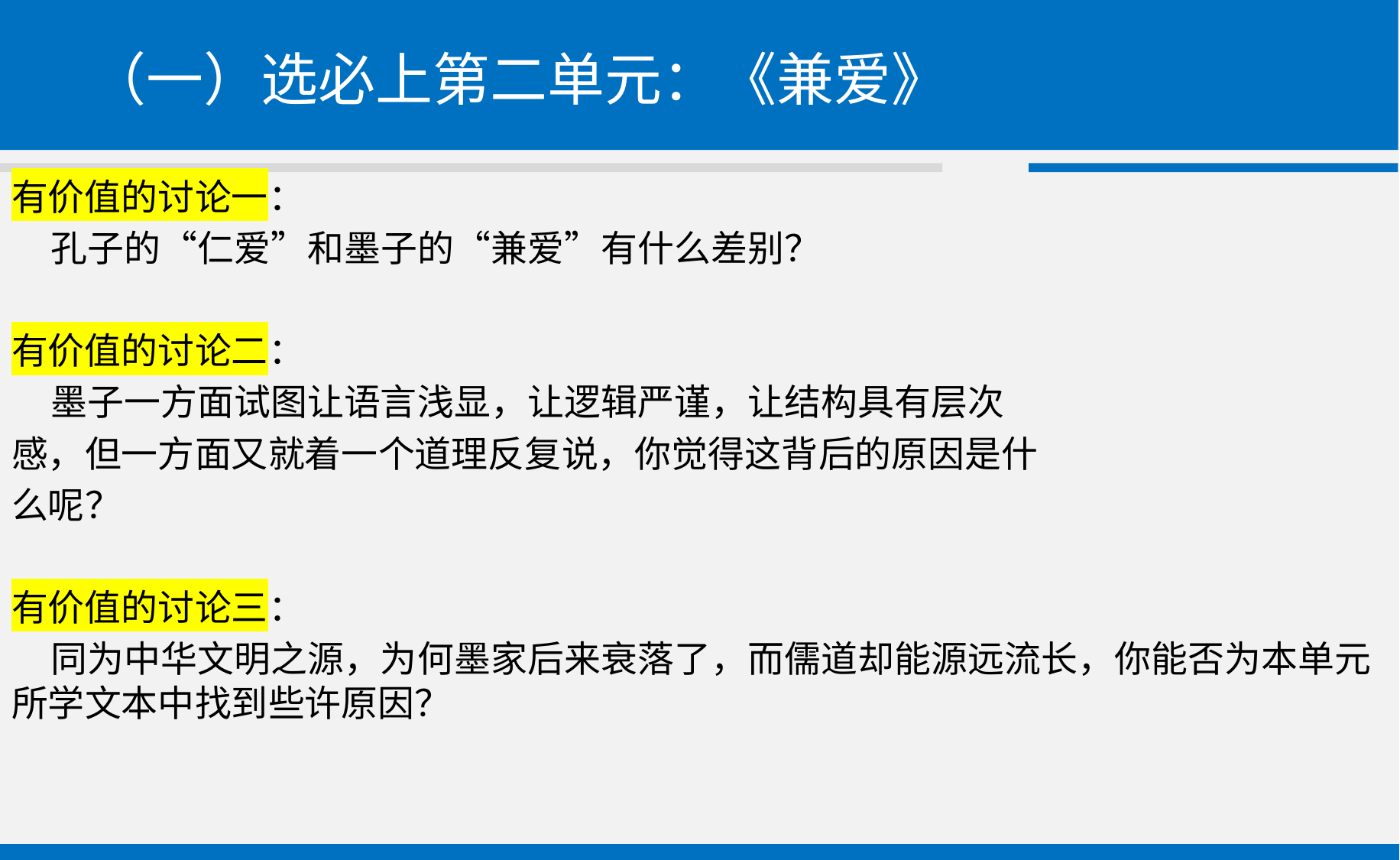

# （一）选必上第二单元：《兼爱》
有价值的讨论一：
    孔子的“仁爱”和墨子的“兼爱”有什么差别？

有价值的讨论二：
    墨子一方面试图让语言浅显，让逻辑严谨，让结构具有层次
感，但一方面又就着一个道理反复说，你觉得这背后的原因是什
么呢？

有价值的讨论三：
    同为中华文明之源，为何墨家后来衰落了，而儒道却能源远流长，你能否为本单元所学文本中找到些许原因？